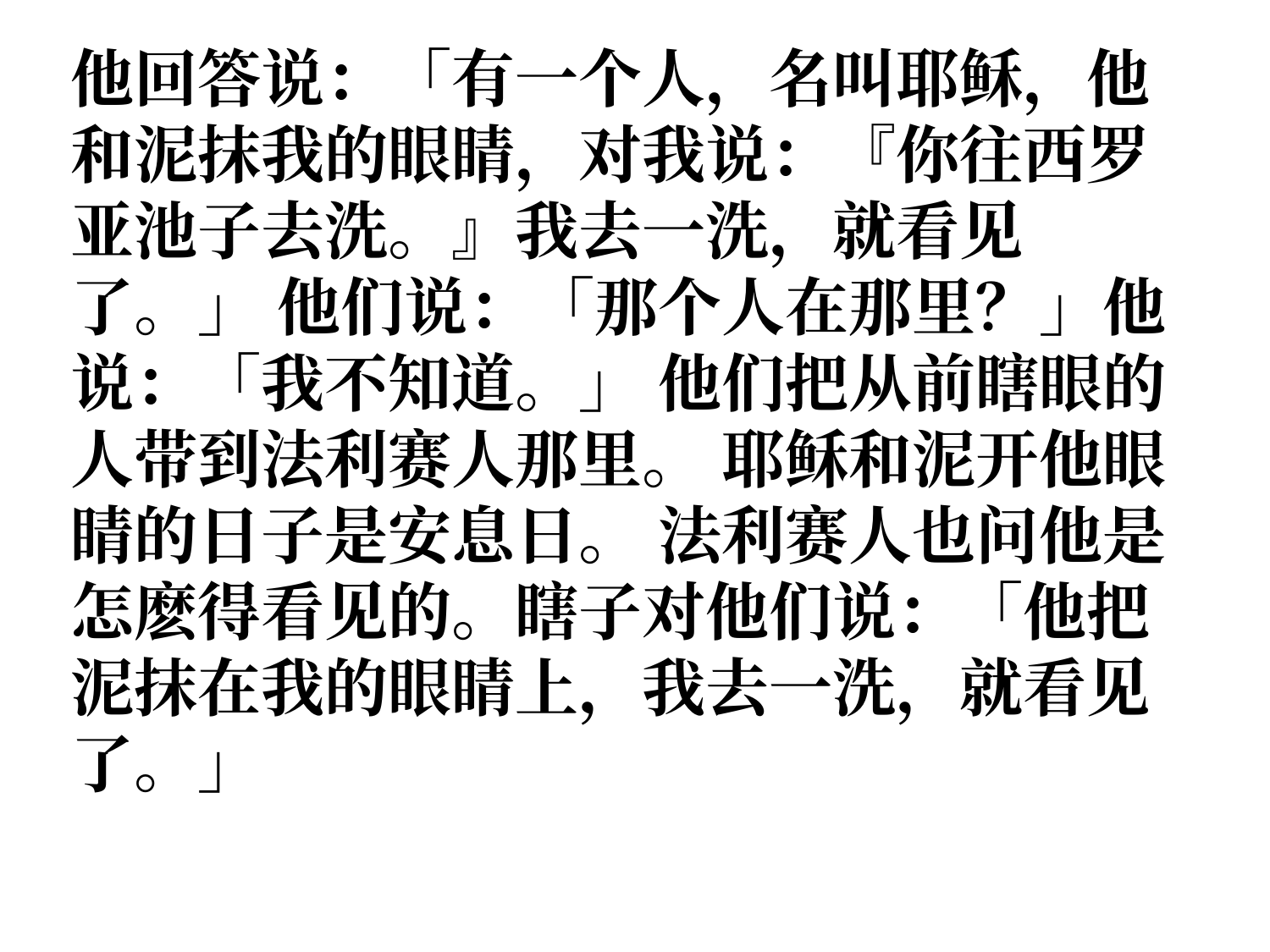

他回答说：「有一个人，名叫耶稣，他和泥抹我的眼睛，对我说：『你往西罗亚池子去洗。』我去一洗，就看见了。」 他们说：「那个人在那里？」他说：「我不知道。」 他们把从前瞎眼的人带到法利赛人那里。 耶稣和泥开他眼睛的日子是安息日。 法利赛人也问他是怎麽得看见的。瞎子对他们说：「他把泥抹在我的眼睛上，我去一洗，就看见了。」